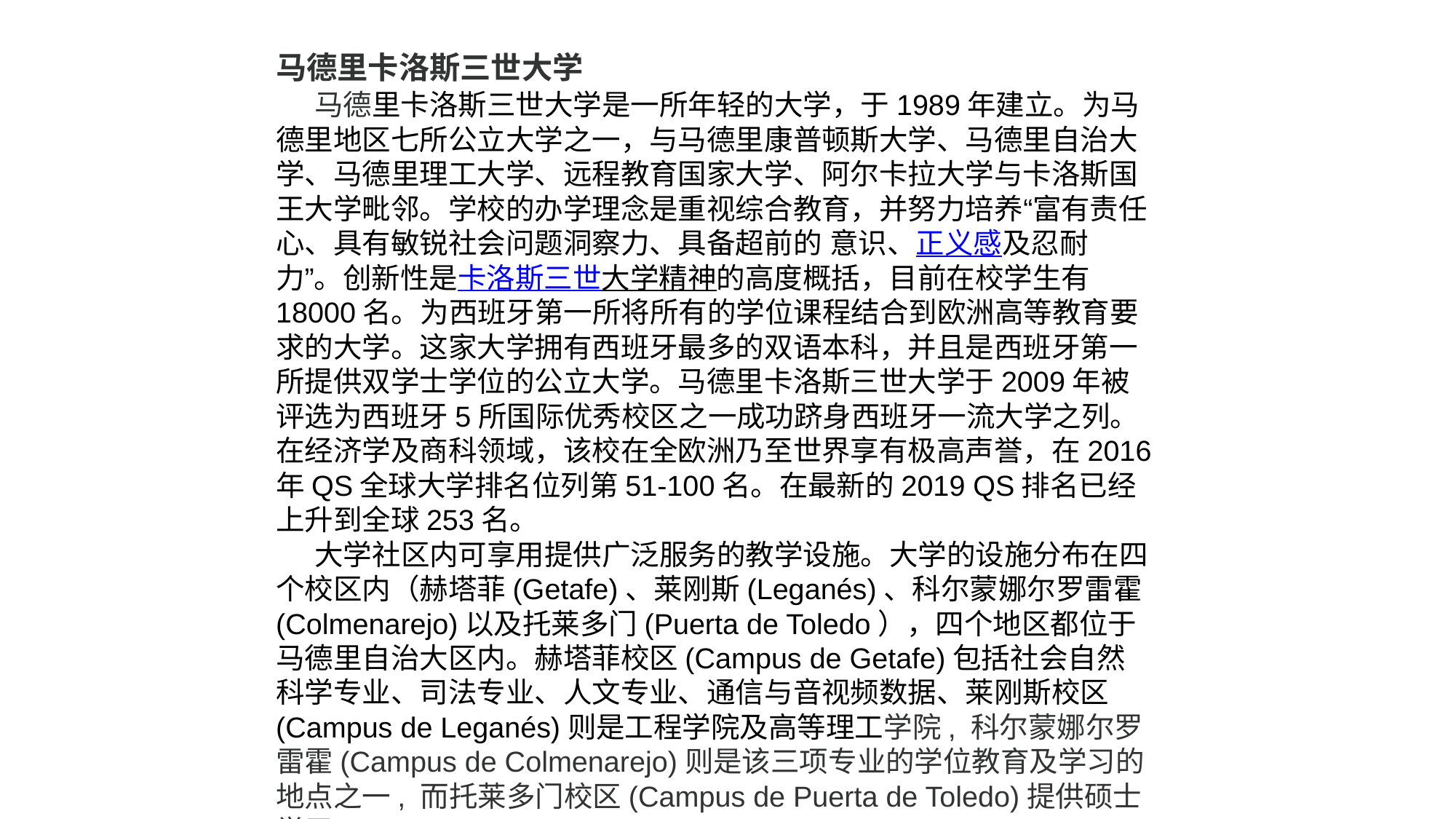

马德里卡洛斯三世大学
    马德里卡洛斯三世大学是一所年轻的大学，于1989年建立。为马德里地区七所公立大学之一，与马德里康普顿斯大学、马德里自治大学、马德里理工大学、远程教育国家大学、阿尔卡拉大学与卡洛斯国王大学毗邻。学校的办学理念是重视综合教育，并努力培养“富有责任心、具有敏锐社会问题洞察力、具备超前的 意识、正义感及忍耐力”。创新性是卡洛斯三世大学精神的高度概括，目前在校学生有18000名。为西班牙第一所将所有的学位课程结合到欧洲高等教育要求的大学。这家大学拥有西班牙最多的双语本科，并且是西班牙第一所提供双学士学位的公立大学。马德里卡洛斯三世大学于2009年被评选为西班牙5所国际优秀校区之一成功跻身西班牙一流大学之列。在经济学及商科领域，该校在全欧洲乃至世界享有极高声誉，在2016年QS全球大学排名位列第51-100名。在最新的2019 QS排名已经上升到全球253名。
    大学社区内可享用提供广泛服务的教学设施。大学的设施分布在四个校区内（赫塔菲(Getafe)、莱刚斯(Leganés)、科尔蒙娜尔罗雷霍(Colmenarejo)以及托莱多门(Puerta de Toledo），四个地区都位于马德里自治大区内。赫塔菲校区(Campus de Getafe)包括社会自然科学专业、司法专业、人文专业、通信与音视频数据、莱刚斯校区(Campus de Leganés)则是工程学院及高等理工学院, 科尔蒙娜尔罗雷霍(Campus de Colmenarejo)则是该三项专业的学位教育及学习的地点之一, 而托莱多门校区(Campus de Puerta de Toledo)提供硕士学习。